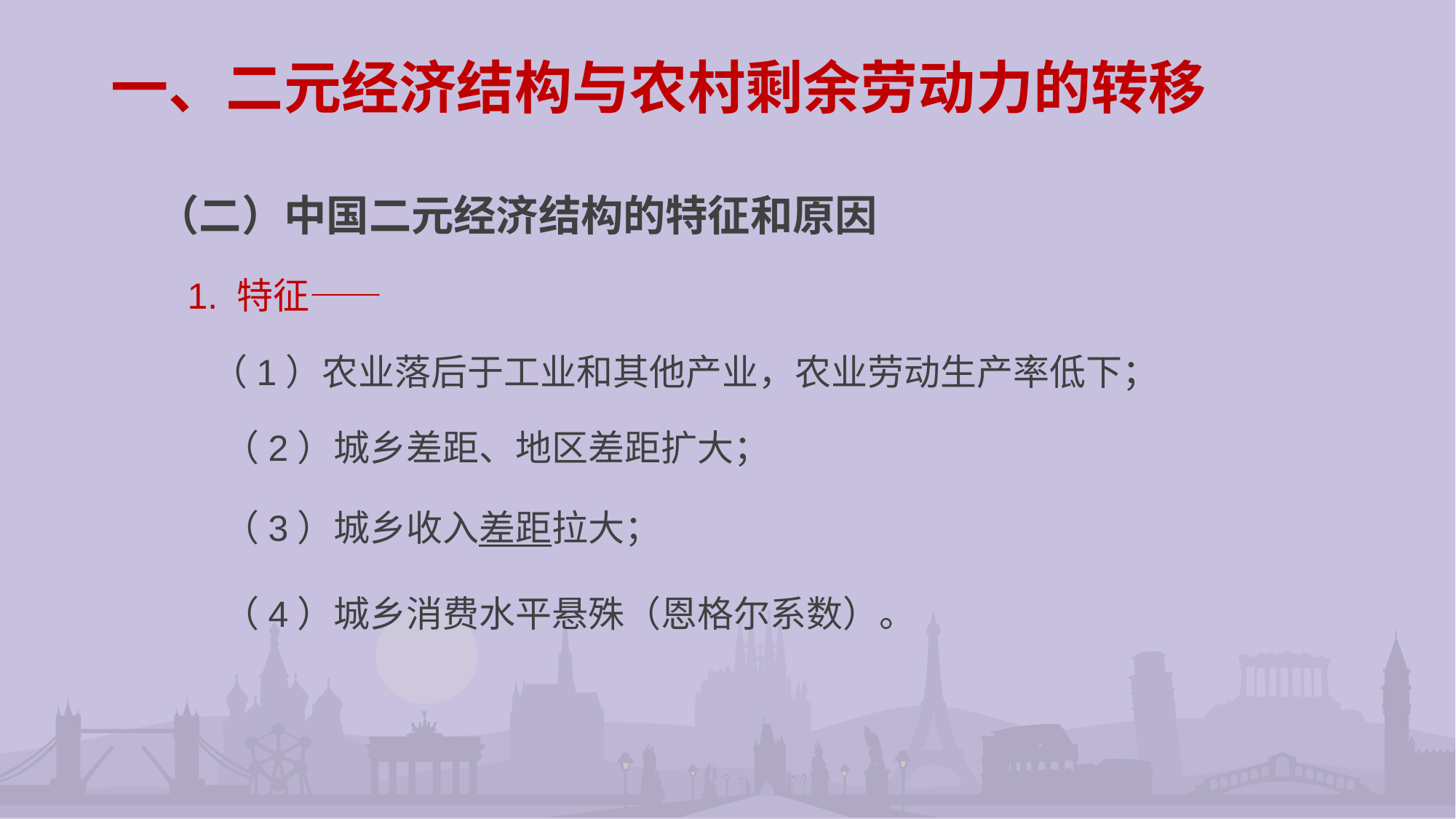

# 一、二元经济结构与农村剩余劳动力的转移
（二）中国二元经济结构的特征和原因
   1. 特征——
       （1）农业落后于工业和其他产业，农业劳动生产率低下；
       （2）城乡差距、地区差距扩大；
       （3）城乡收入差距拉大；
       （4）城乡消费水平悬殊（恩格尔系数）。